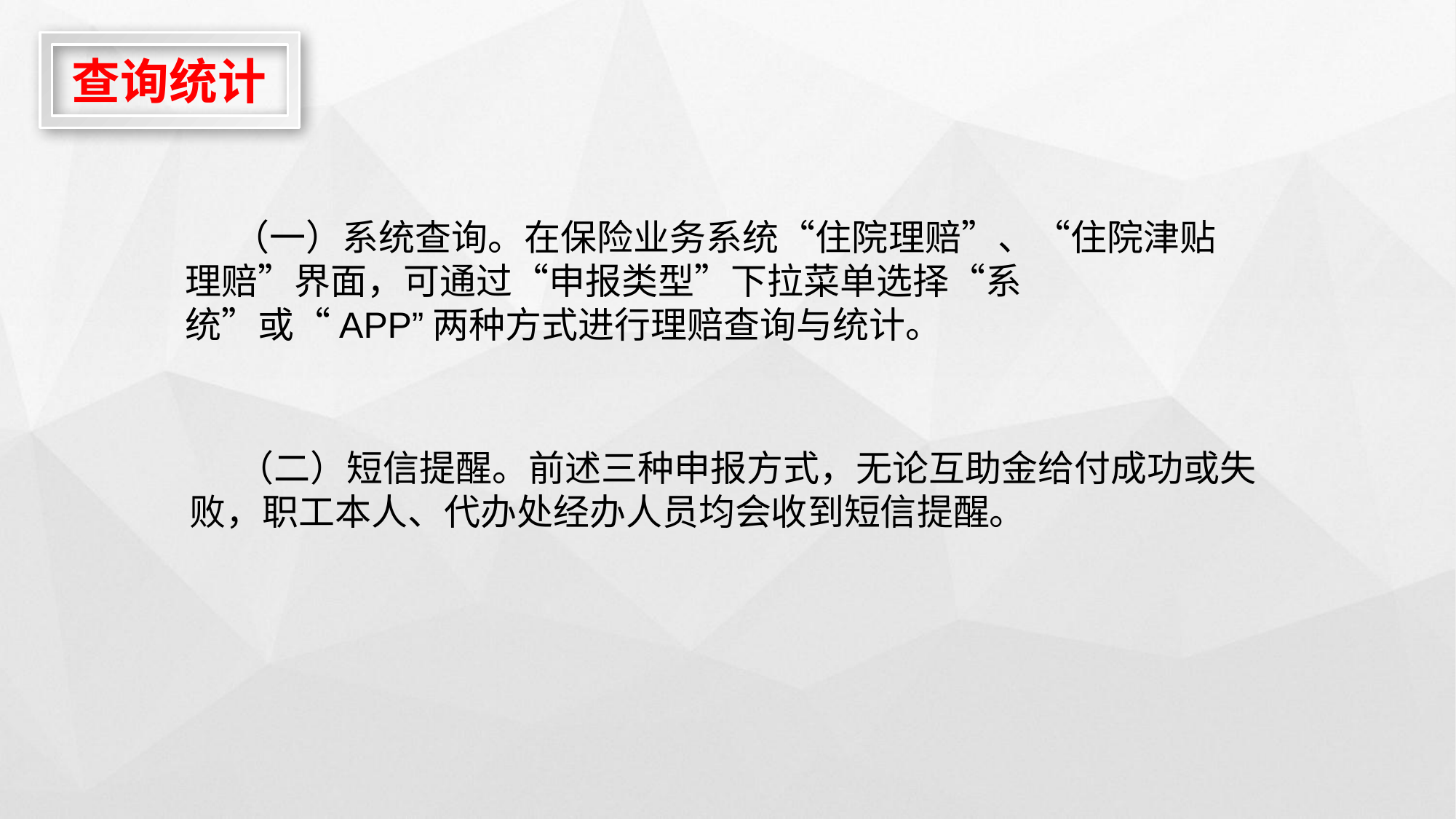

查询统计
（一）系统查询。在保险业务系统“住院理赔”、“住院津贴理赔”界面，可通过“申报类型”下拉菜单选择“系统”或“APP”两种方式进行理赔查询与统计。

（二）短信提醒。前述三种申报方式，无论互助金给付成功或失败，职工本人、代办处经办人员均会收到短信提醒。